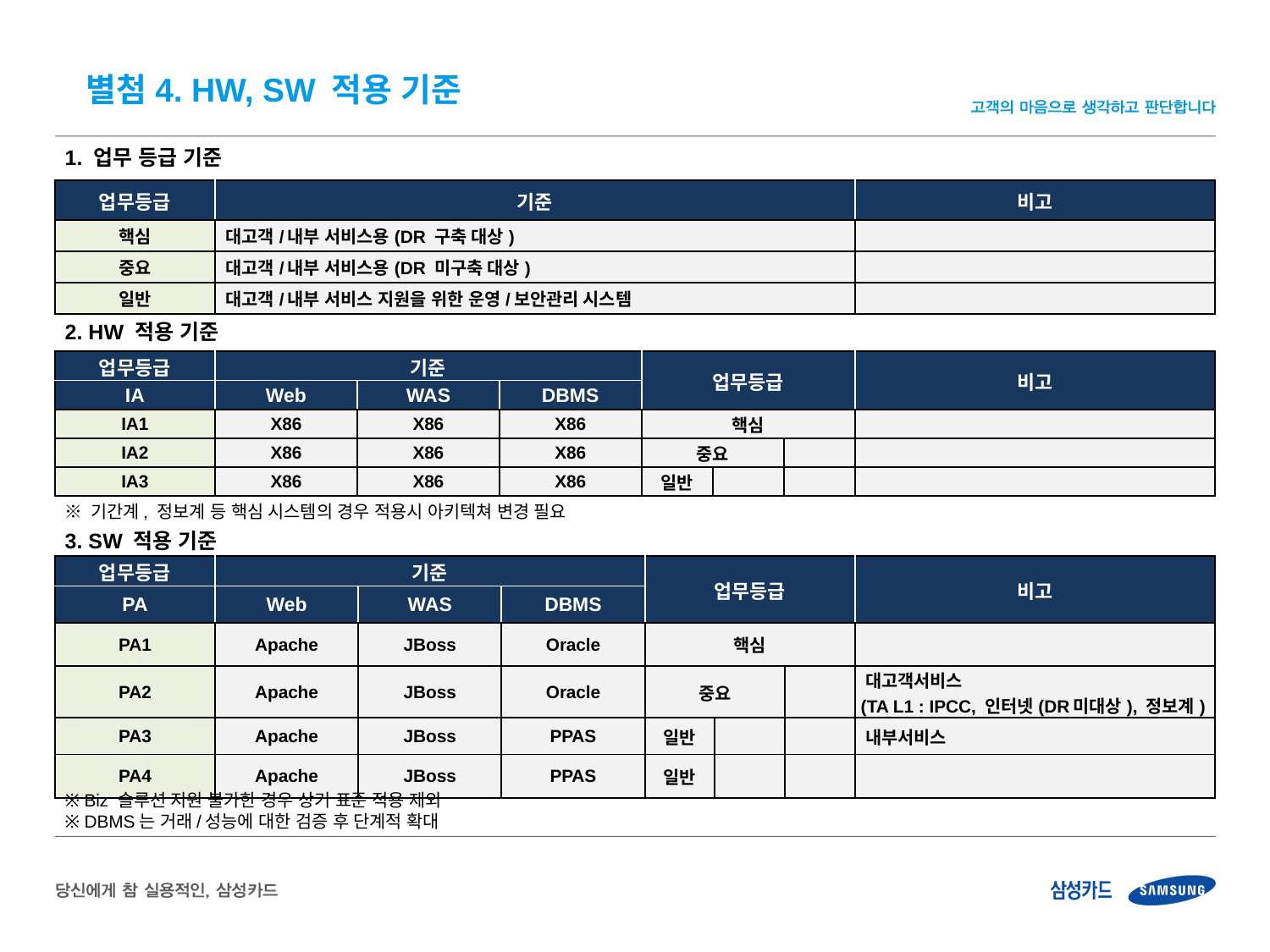

별첨4. HW, SW 적용 기준
1. 업무 등급 기준
| 업무등급 | 기준 | 비고 |
| --- | --- | --- |
| 핵심 | 대고객/내부 서비스용(DR 구축 대상) |  |
| 중요 | 대고객/내부 서비스용(DR 미구축 대상) |  |
| 일반 | 대고객/내부 서비스 지원을 위한 운영/보안관리 시스템 |  |
2. HW 적용 기준
| 업무등급 | 기준 |  |  | 업무등급 |  |  | 비고 |
| --- | --- | --- | --- | --- | --- | --- | --- |
| IA | Web | WAS | DBMS |  |  |  |  |
| IA1 | X86 | X86 | X86 | 핵심 |  |  |  |
| IA2 | X86 | X86 | X86 | 중요 |  |  |  |
| IA3 | X86 | X86 | X86 | 일반 |  |  |  |
※ 기간계, 정보계 등 핵심 시스템의 경우 적용시 아키텍쳐 변경 필요
3. SW 적용 기준
| 업무등급 | 기준 |  |  | 업무등급 |  |  | 비고 |
| --- | --- | --- | --- | --- | --- | --- | --- |
| PA | Web | WAS | DBMS |  |  |  |  |
| PA1 | Apache | JBoss | Oracle | 핵심 |  |  |  |
| PA2 | Apache | JBoss | Oracle | 중요 |  |  | 대고객서비스 (TA L1 : IPCC, 인터넷(DR미대상), 정보계) |
| PA3 | Apache | JBoss | PPAS | 일반 |  |  | 내부서비스 |
| PA4 | Apache | JBoss | PPAS | 일반 |  |  |  |
※ Biz 솔루션 지원 불가한 경우 상기 표준 적용 제외
※ DBMS는 거래/성능에 대한 검증 후 단계적 확대